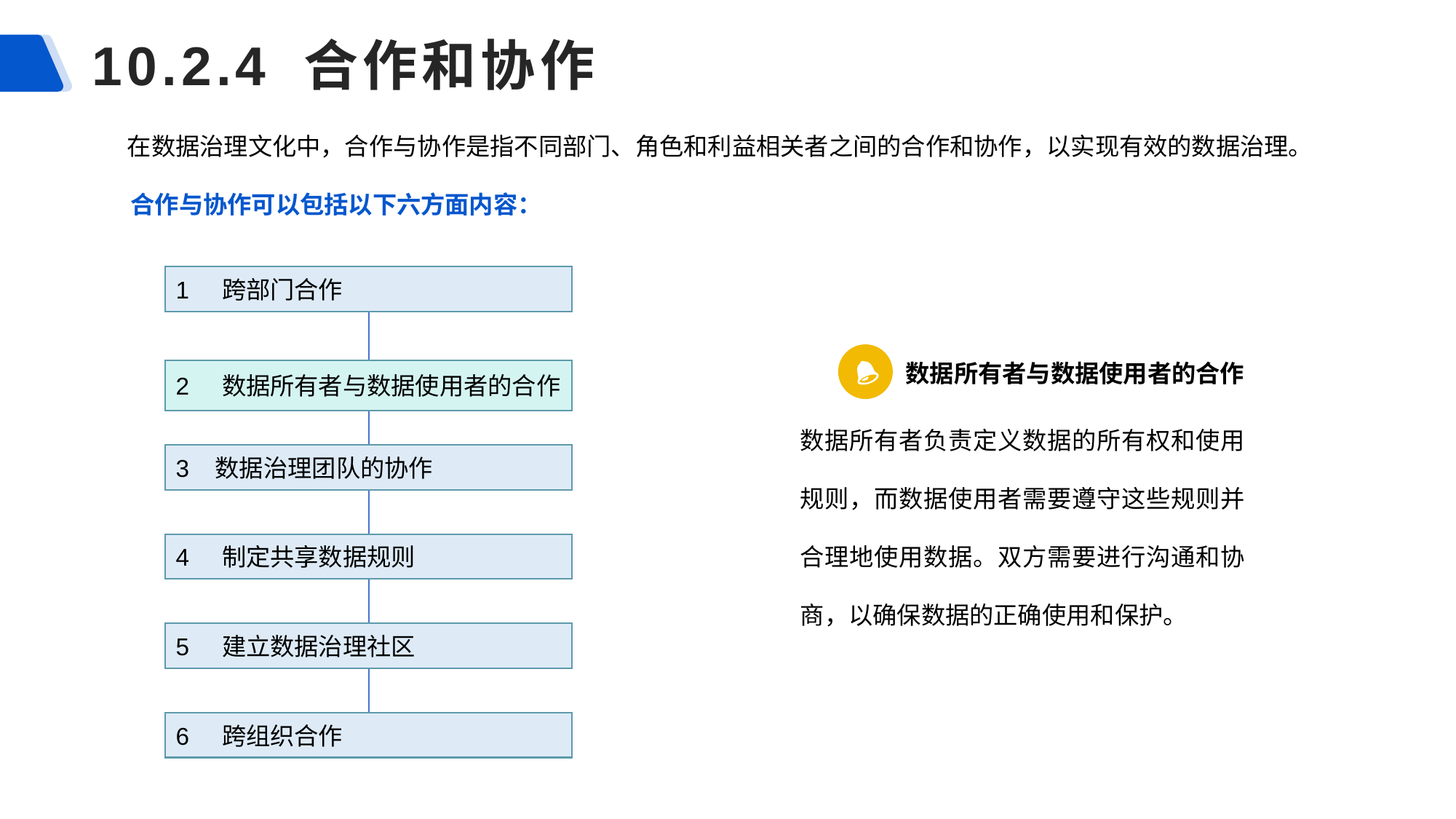

# 10.2.4 合作和协作
在数据治理文化中，合作与协作是指不同部门、角色和利益相关者之间的合作和协作，以实现有效的数据治理。
合作与协作可以包括以下六方面内容：
1    跨部门合作
数据所有者与数据使用者的合作
数据所有者负责定义数据的所有权和使用规则，而数据使用者需要遵守这些规则并合理地使用数据。双方需要进行沟通和协商，以确保数据的正确使用和保护。

2    数据所有者与数据使用者的合作
3   数据治理团队的协作
4    制定共享数据规则
5    建立数据治理社区
6    跨组织合作